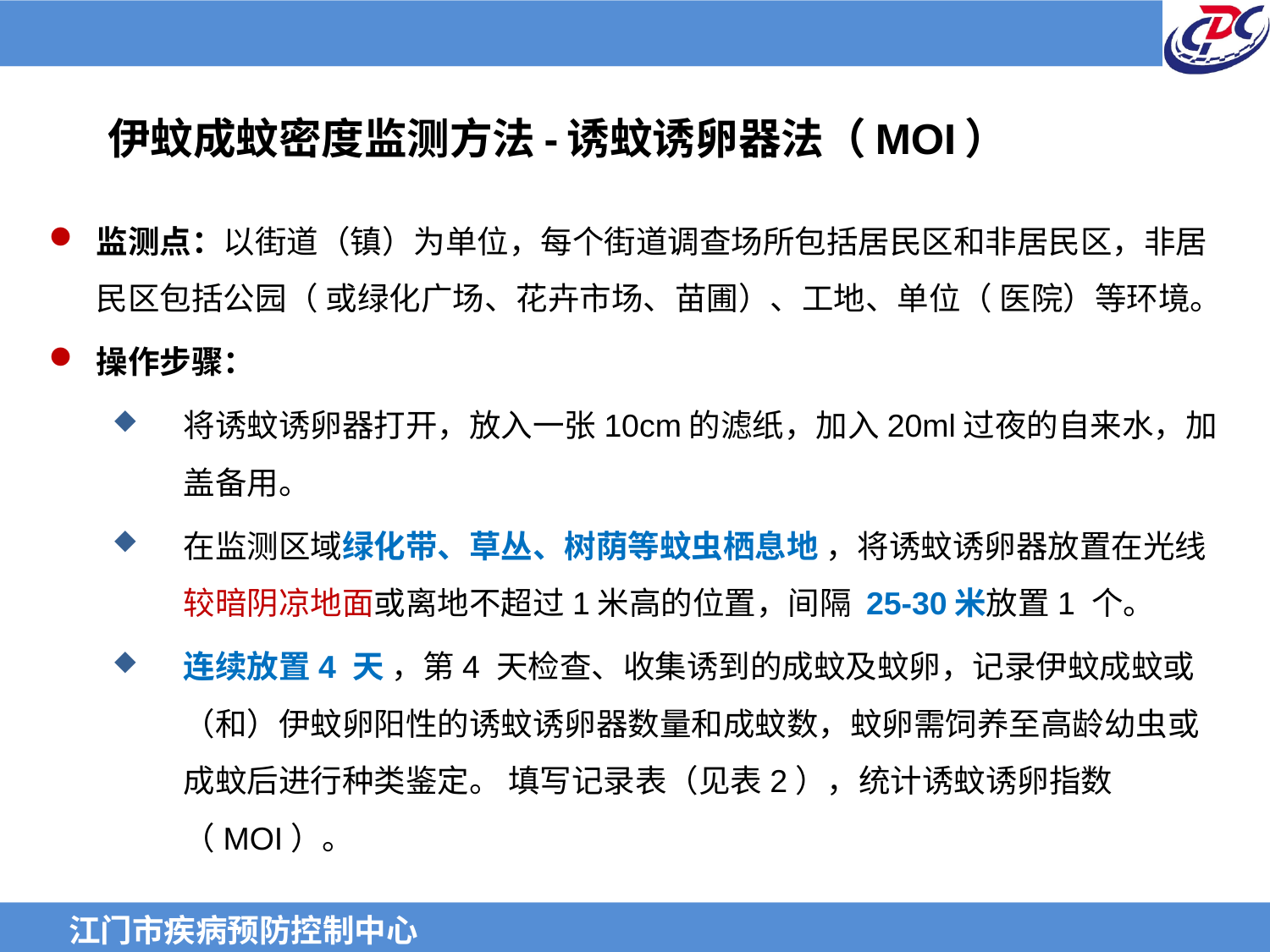

# 伊蚊成蚊密度监测方法-诱蚊诱卵器法（MOI）
监测点：以街道（镇）为单位，每个街道调查场所包括居民区和非居民区，非居民区包括公园（ 或绿化广场、花卉市场、苗圃）、工地、单位（ 医院）等环境。
操作步骤：
将诱蚊诱卵器打开，放入一张10cm的滤纸，加入20ml过夜的自来水，加盖备用。
在监测区域绿化带、草丛、树荫等蚊虫栖息地 ，将诱蚊诱卵器放置在光线较暗阴凉地面或离地不超过1米高的位置，间隔 25-30米放置1 个。
连续放置4 天 ，第4 天检查、收集诱到的成蚊及蚊卵，记录伊蚊成蚊或（和）伊蚊卵阳性的诱蚊诱卵器数量和成蚊数，蚊卵需饲养至高龄幼虫或成蚊后进行种类鉴定。 填写记录表（见表2），统计诱蚊诱卵指数（MOI）。